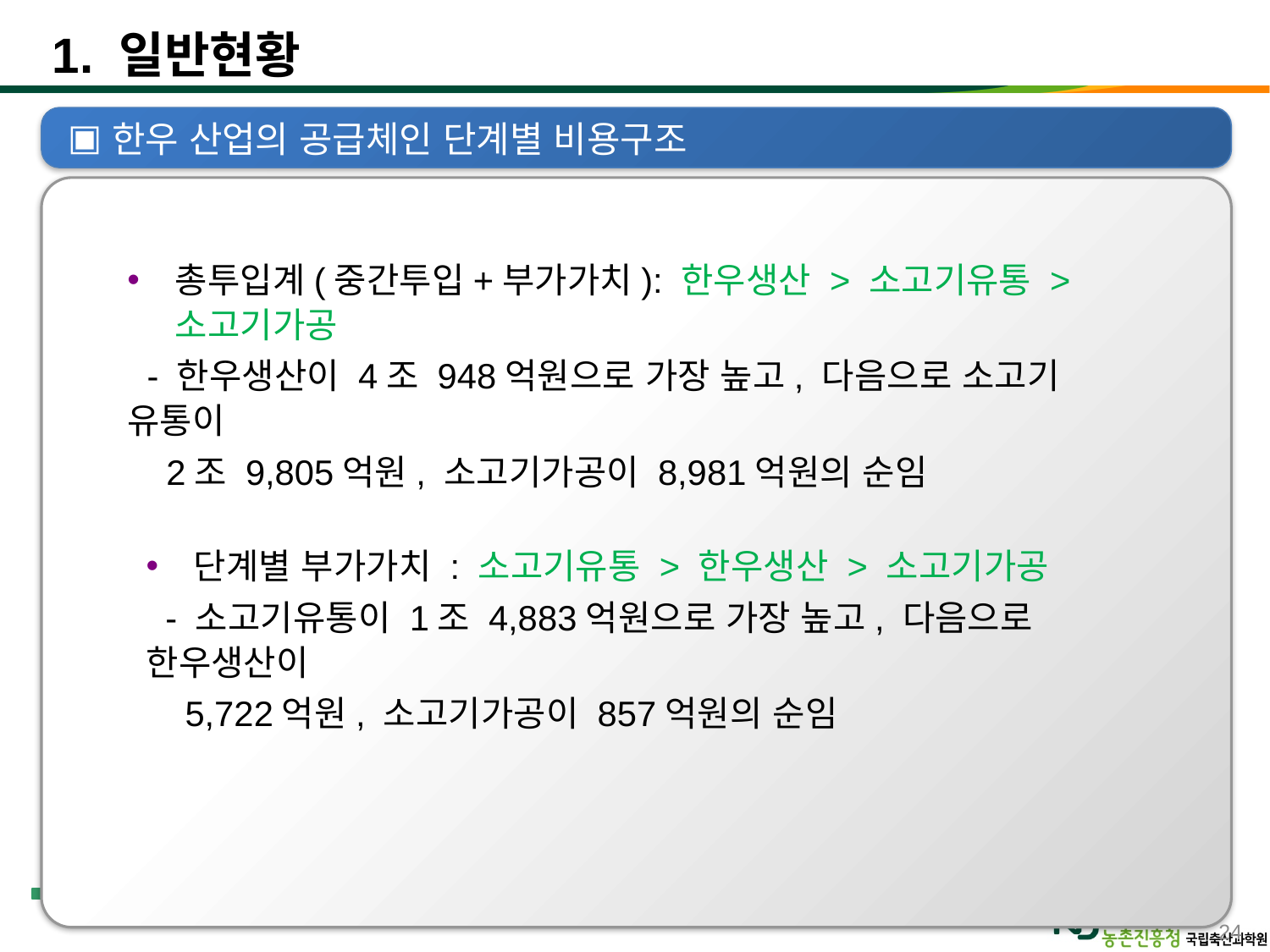

# 1. 일반현황
한우 산업의 공급체인 단계별 비용구조
총투입계(중간투입+부가가치): 한우생산 > 소고기유통 > 소고기가공
  - 한우생산이 4조 948억원으로 가장 높고, 다음으로 소고기 유통이
    2조 9,805억원, 소고기가공이 8,981억원의 순임
단계별 부가가치 : 소고기유통 > 한우생산 > 소고기가공
  - 소고기유통이 1조 4,883억원으로 가장 높고, 다음으로 한우생산이
    5,722억원, 소고기가공이 857억원의 순임
24